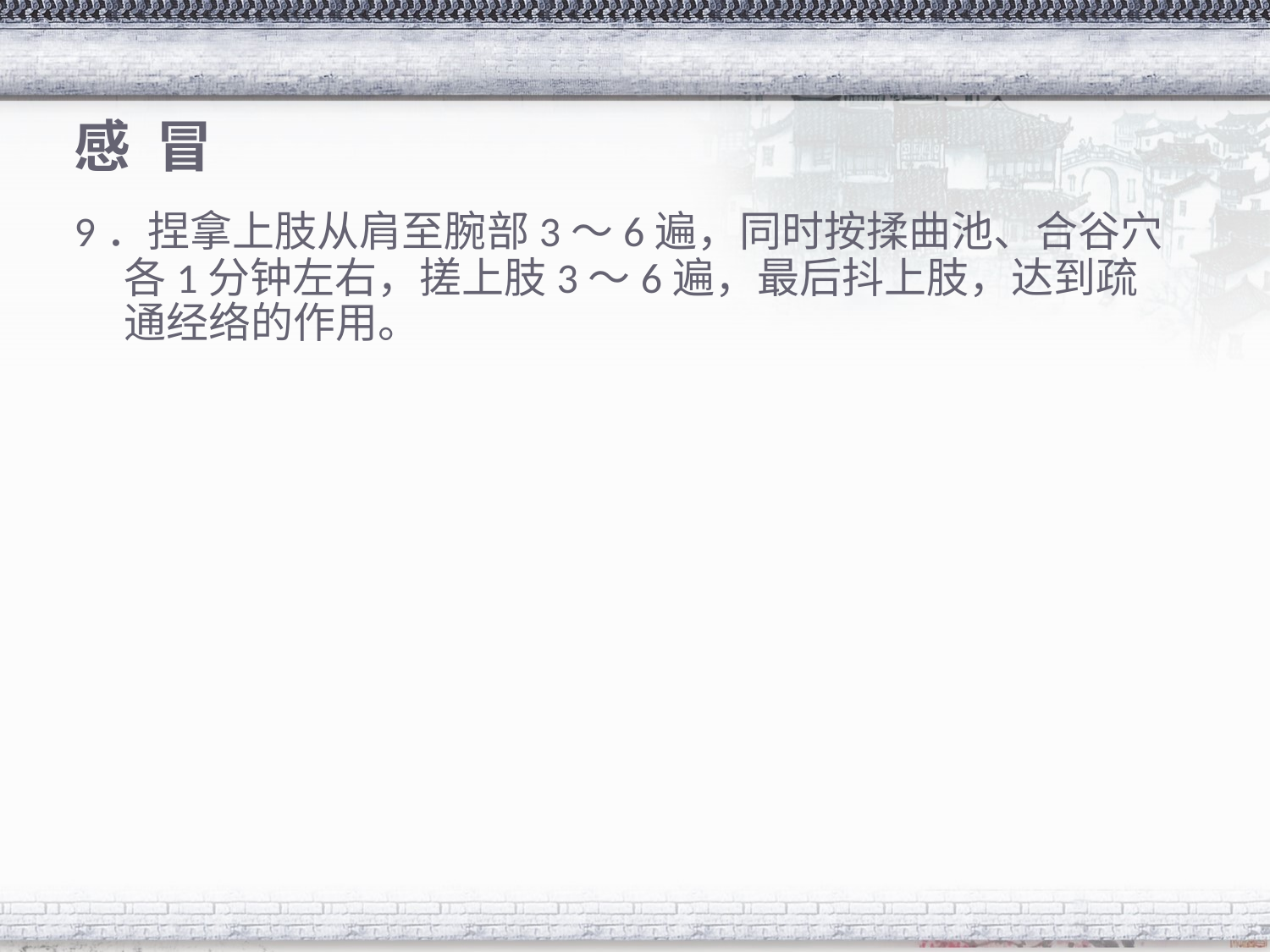

# 感  冒
9．捏拿上肢从肩至腕部3～6遍，同时按揉曲池、合谷穴各1分钟左右，搓上肢3～6遍，最后抖上肢，达到疏通经络的作用。